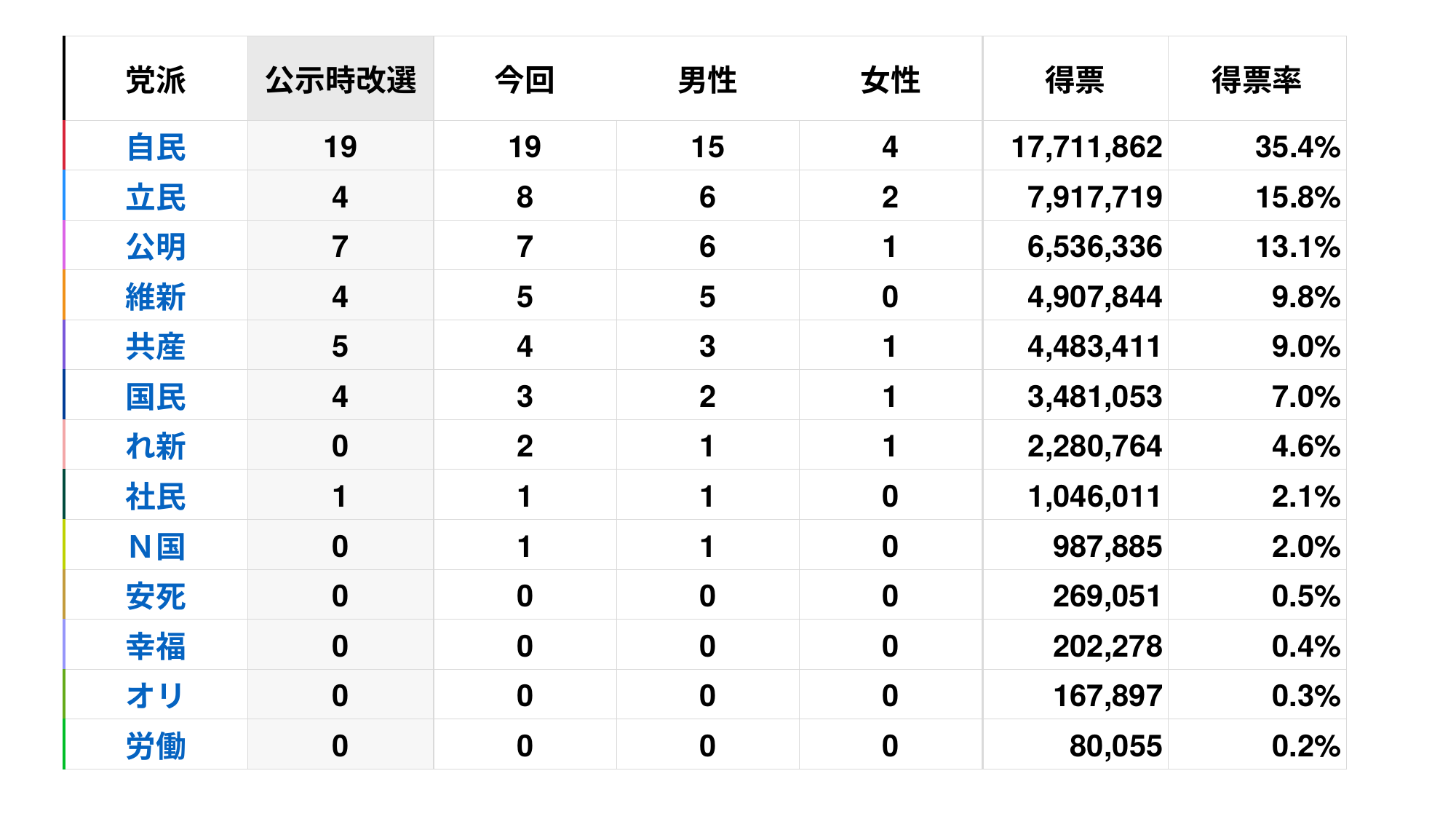

| 党派 | 公示時改選 | 今回 | 男性 | 女性 | 得票 | 得票率 |
| --- | --- | --- | --- | --- | --- | --- |
| 自民 | 19 | 19 | 15 | 4 | 17,711,862 | 35.4% |
| 立民 | 4 | 8 | 6 | 2 | 7,917,719 | 15.8% |
| 公明 | 7 | 7 | 6 | 1 | 6,536,336 | 13.1% |
| 維新 | 4 | 5 | 5 | 0 | 4,907,844 | 9.8% |
| 共産 | 5 | 4 | 3 | 1 | 4,483,411 | 9.0% |
| 国民 | 4 | 3 | 2 | 1 | 3,481,053 | 7.0% |
| れ新 | 0 | 2 | 1 | 1 | 2,280,764 | 4.6% |
| 社民 | 1 | 1 | 1 | 0 | 1,046,011 | 2.1% |
| Ｎ国 | 0 | 1 | 1 | 0 | 987,885 | 2.0% |
| 安死 | 0 | 0 | 0 | 0 | 269,051 | 0.5% |
| 幸福 | 0 | 0 | 0 | 0 | 202,278 | 0.4% |
| オリ | 0 | 0 | 0 | 0 | 167,897 | 0.3% |
| 労働 | 0 | 0 | 0 | 0 | 80,055 | 0.2% |